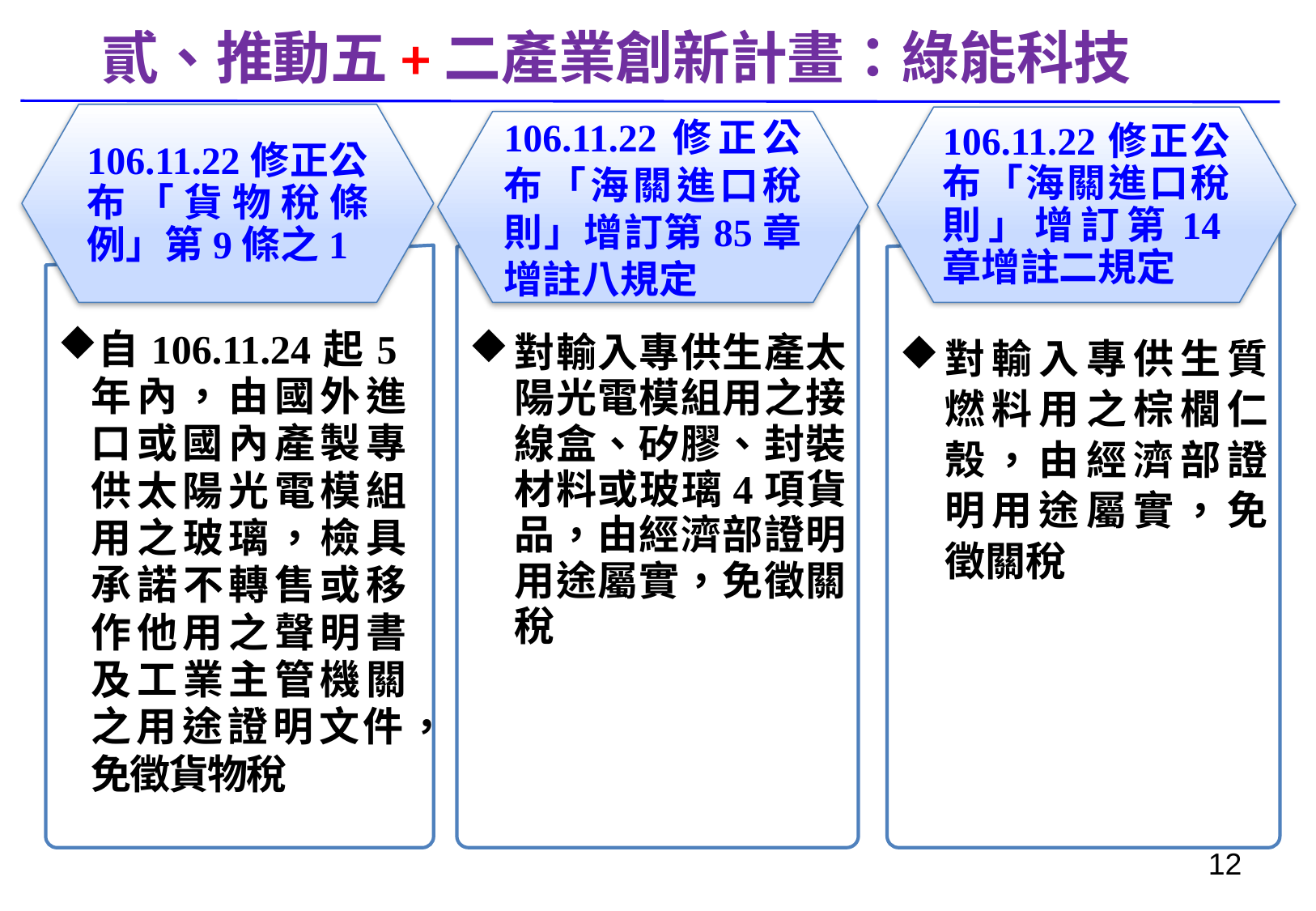

貳、推動五+二產業創新計畫：綠能科技
106.11.22修正公布「貨物稅條例」第9條之1
106.11.22修正公布「海關進口稅則」增訂第14章增註二規定
106.11.22修正公布「海關進口稅則」增訂第85章增註八規定

對輸入專供生產太陽光電模組用之接線盒、矽膠、封裝材料或玻璃4項貨品，由經濟部證明用途屬實，免徵關稅

對輸入專供生質燃料用之棕櫚仁殼，由經濟部證明用途屬實，免徵關稅

自106.11.24起5年內，由國外進口或國內產製專供太陽光電模組用之玻璃，檢具承諾不轉售或移作他用之聲明書及工業主管機關之用途證明文件，免徵貨物稅
12